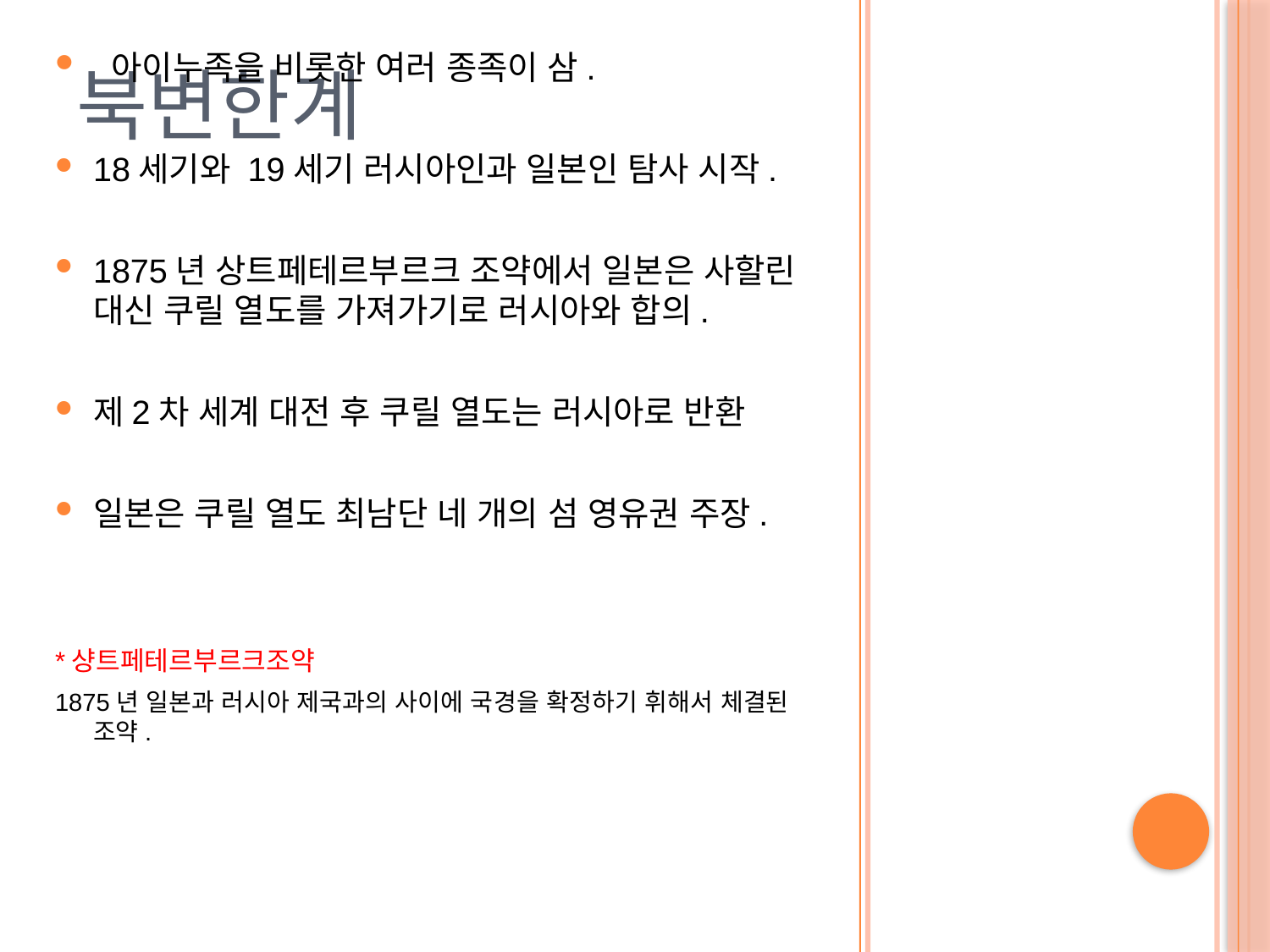

아이누족을 비롯한 여러 종족이 삼.

18세기와 19세기 러시아인과 일본인 탐사 시작.

1875년 상트페테르부르크 조약에서 일본은 사할린 대신 쿠릴 열도를 가져가기로 러시아와 합의.

제2차 세계 대전 후 쿠릴 열도는 러시아로 반환

일본은 쿠릴 열도 최남단 네 개의 섬 영유권 주장.

*샹트페테르부르크조약
1875년 일본과 러시아 제국과의 사이에 국경을 확정하기 휘해서 체결된 조약.
# 북변한계